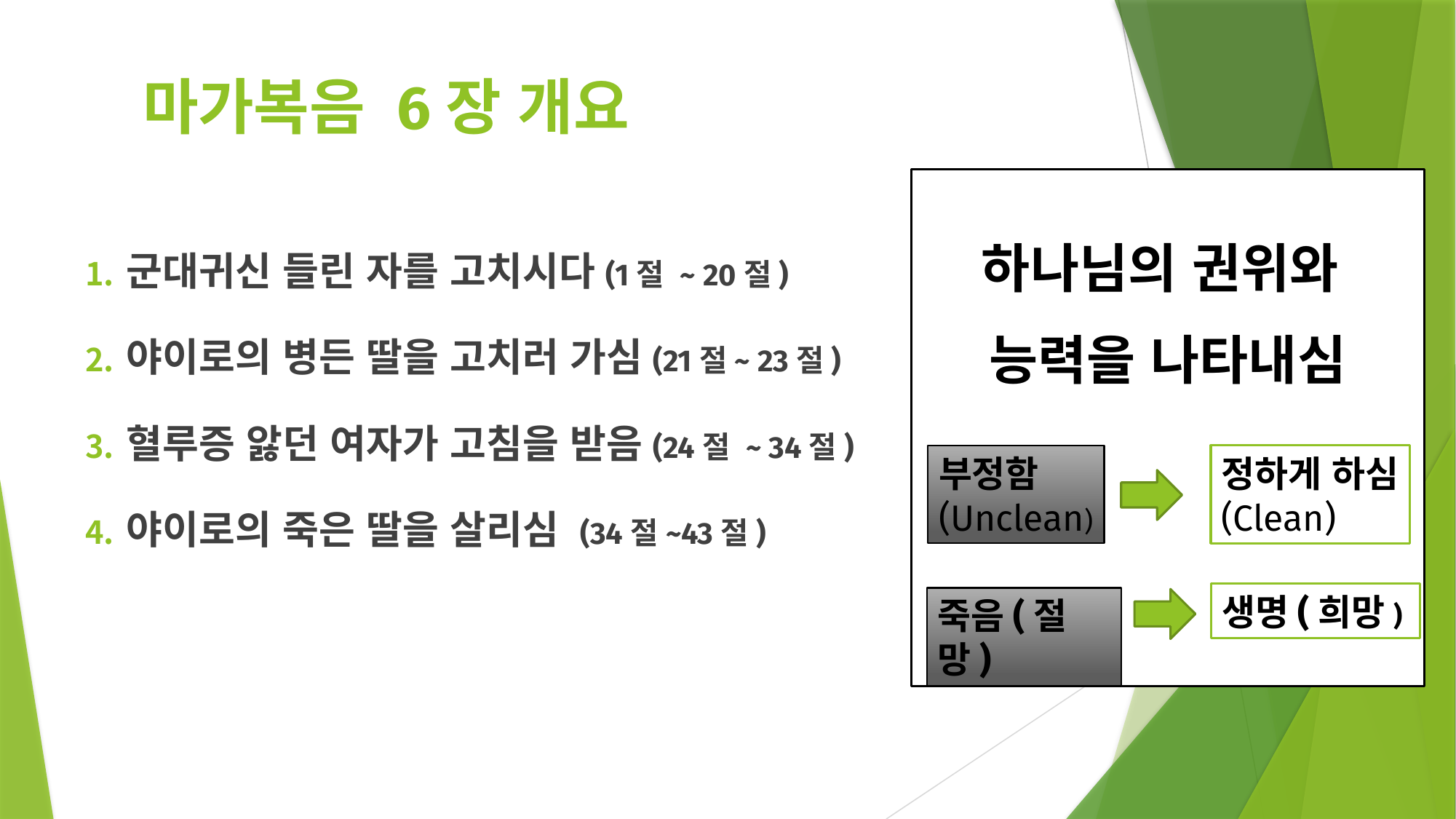

# 마가복음 6장 개요

하나님의 권위와
능력을 나타내심

군대귀신 들린 자를 고치시다(1절 ~ 20절)
야이로의 병든 딸을 고치러 가심(21절~ 23절)
혈루증 앓던 여자가 고침을 받음(24절 ~ 34절)
야이로의 죽은 딸을 살리심 (34절~43절)

정하게 하심
(Clean)
부정함
(Unclean)

생명(희망)
죽음(절망)